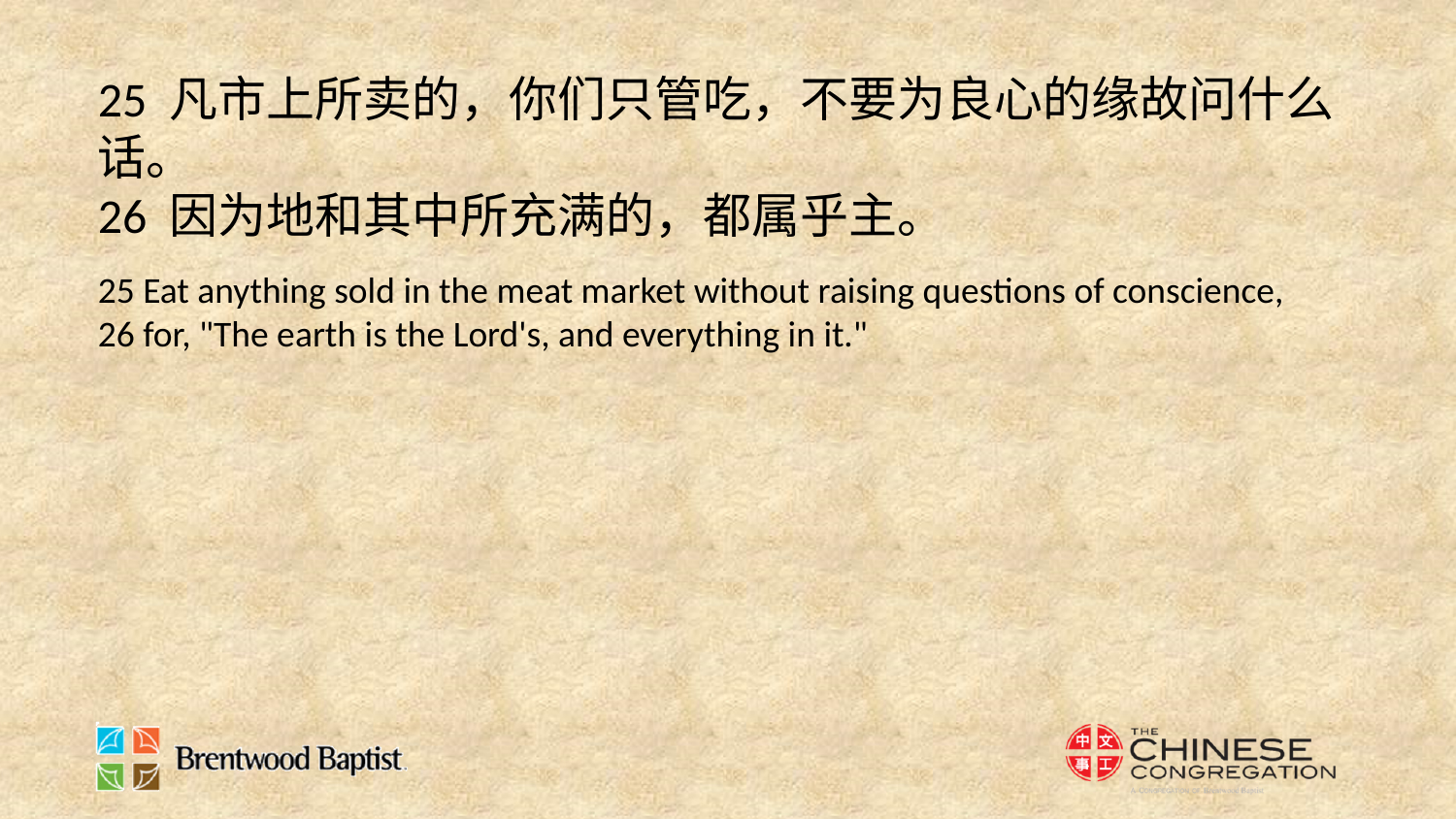

25 凡市上所卖的，你们只管吃，不要为良心的缘故问什么话。
26 因为地和其中所充满的，都属乎主。

25 Eat anything sold in the meat market without raising questions of conscience,
26 for, "The earth is the Lord's, and everything in it."